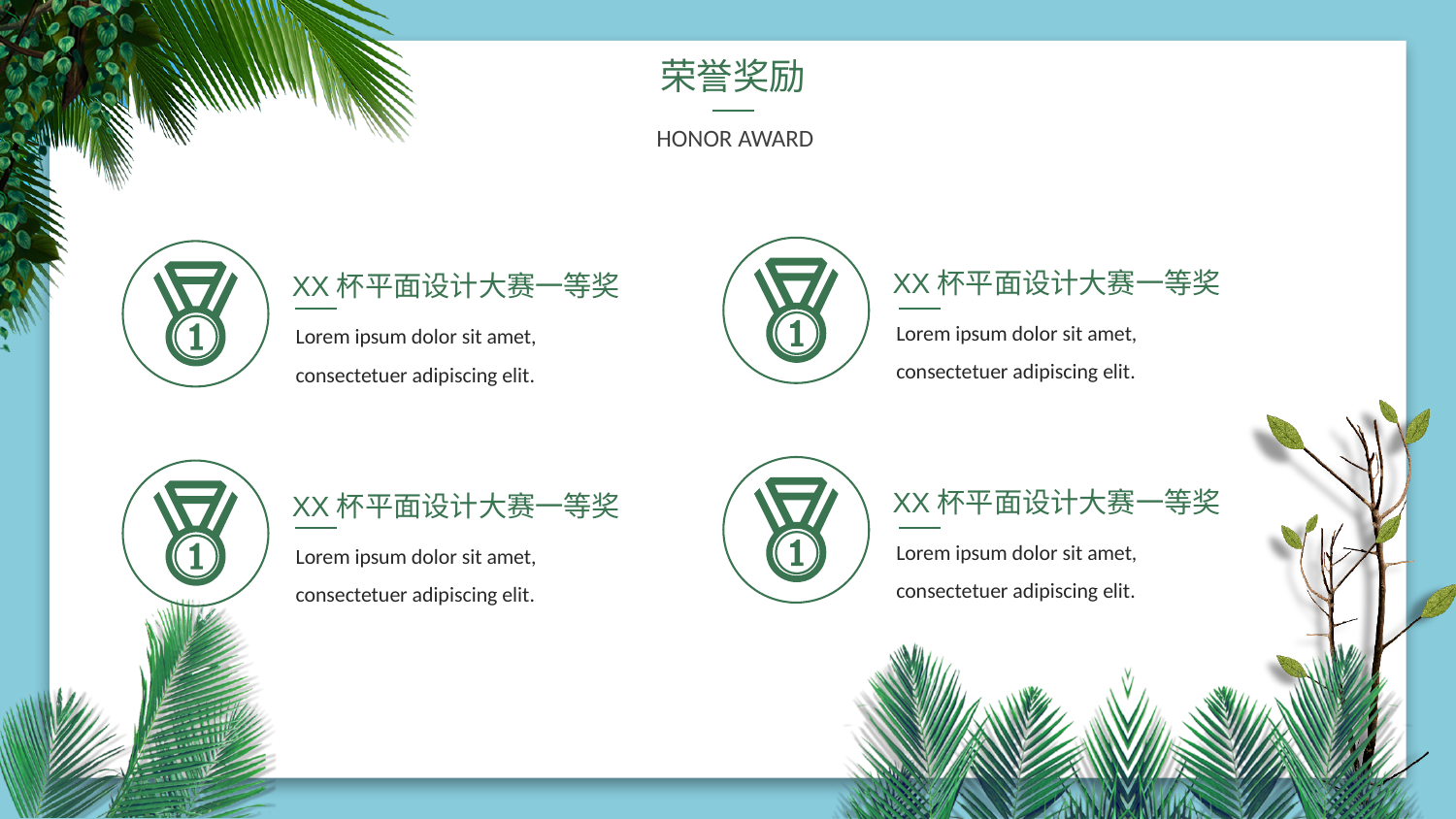

荣誉奖励
HONOR AWARD

XX杯平面设计大赛一等奖
XX杯平面设计大赛一等奖
Lorem ipsum dolor sit amet, consectetuer adipiscing elit.
Lorem ipsum dolor sit amet, consectetuer adipiscing elit.

XX杯平面设计大赛一等奖
XX杯平面设计大赛一等奖
Lorem ipsum dolor sit amet, consectetuer adipiscing elit.
Lorem ipsum dolor sit amet, consectetuer adipiscing elit.